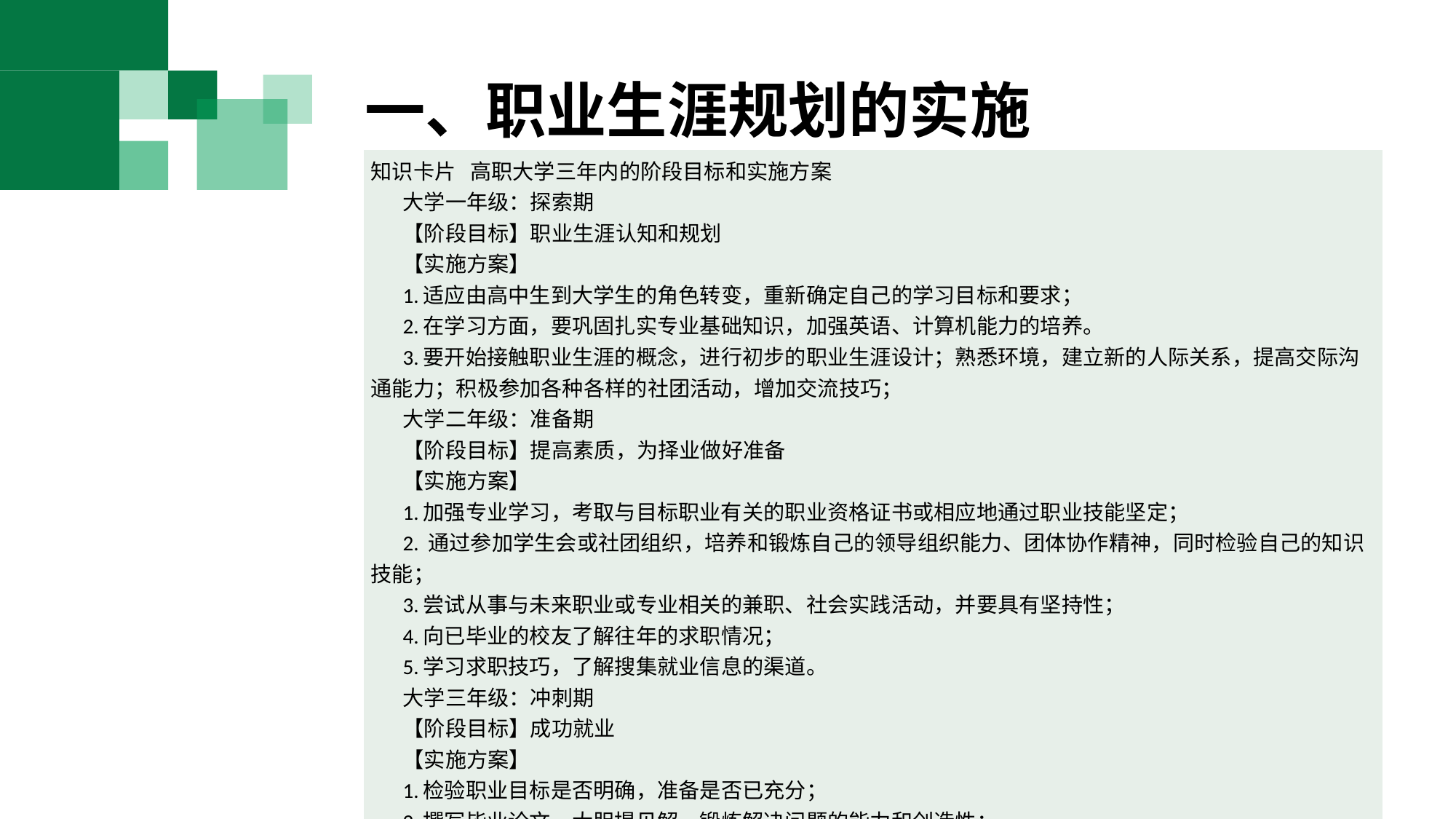

一、职业生涯规划的实施

| 知识卡片 高职大学三年内的阶段目标和实施方案 大学一年级：探索期 【阶段目标】职业生涯认知和规划 【实施方案】 1.适应由高中生到大学生的角色转变，重新确定自己的学习目标和要求； 2.在学习方面，要巩固扎实专业基础知识，加强英语、计算机能力的培养。 3.要开始接触职业生涯的概念，进行初步的职业生涯设计；熟悉环境，建立新的人际关系，提高交际沟通能力；积极参加各种各样的社团活动，增加交流技巧； 大学二年级：准备期 【阶段目标】提高素质，为择业做好准备 【实施方案】 1.加强专业学习，考取与目标职业有关的职业资格证书或相应地通过职业技能坚定； 2. 通过参加学生会或社团组织，培养和锻炼自己的领导组织能力、团体协作精神，同时检验自己的知识技能； 3.尝试从事与未来职业或专业相关的兼职、社会实践活动，并要具有坚持性； 4.向已毕业的校友了解往年的求职情况； 5.学习求职技巧，了解搜集就业信息的渠道。 大学三年级：冲刺期 【阶段目标】成功就业 【实施方案】 1.检验职业目标是否明确，准备是否已充分； 2.撰写毕业论文，大胆提见解，锻炼解决问题的能力和创造性； 3.复习准备考试或模拟面试。 搜集就业信息，积极参加招聘活动，在实践中检验自己的积累和准备； 4. 重视实习机会，了解单位的工作方式、运转模式、明确个人的岗位职责要求，为就业做准备。 |
| --- |